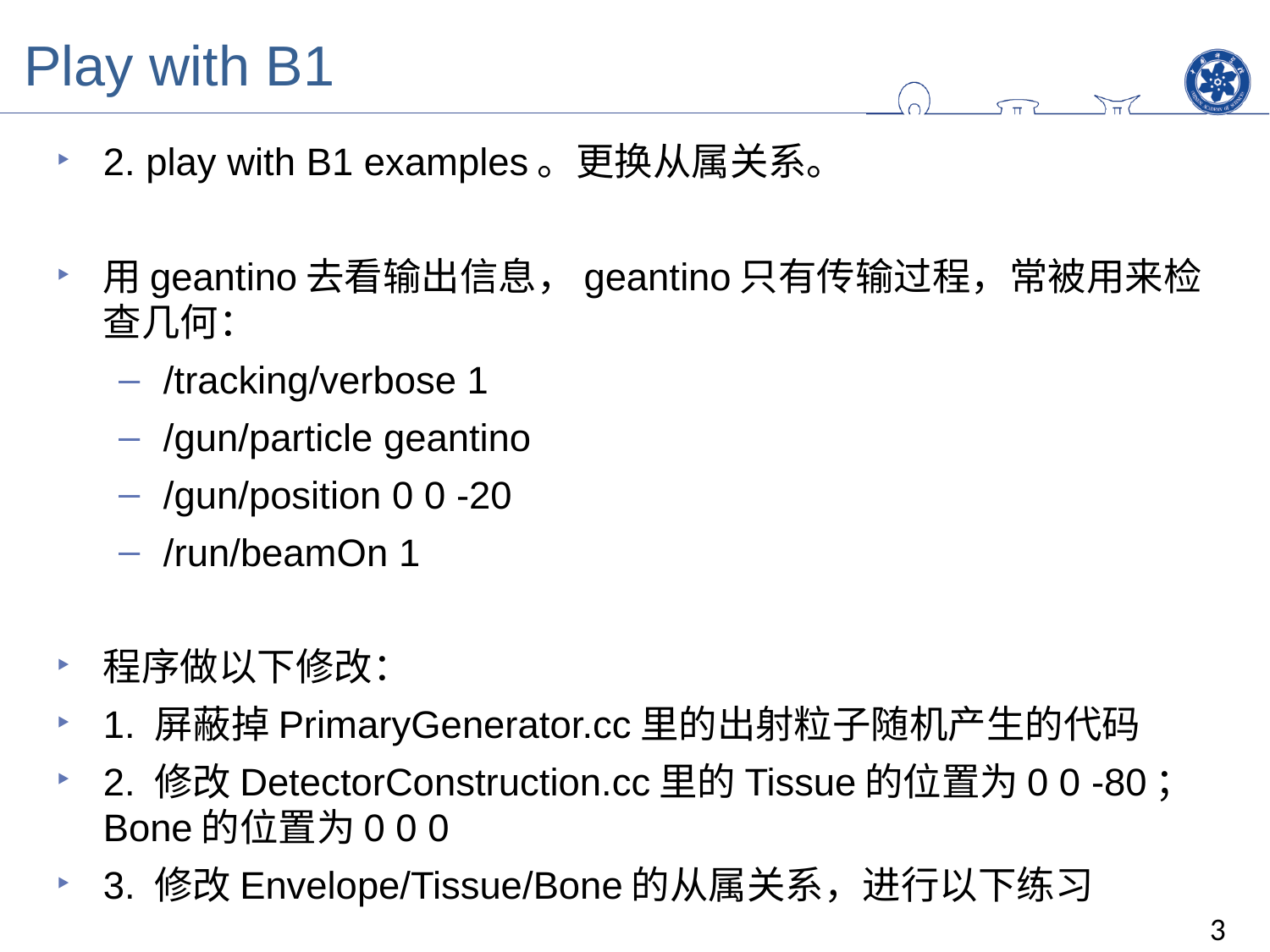

Play with B1
2. play with B1 examples。更换从属关系。

用geantino去看输出信息，geantino只有传输过程，常被用来检查几何：
/tracking/verbose 1
/gun/particle geantino
/gun/position 0 0 -20
/run/beamOn 1

程序做以下修改：
1. 屏蔽掉PrimaryGenerator.cc里的出射粒子随机产生的代码
2. 修改DetectorConstruction.cc里的Tissue的位置为0 0 -80；Bone的位置为0 0 0
3. 修改Envelope/Tissue/Bone的从属关系，进行以下练习

3